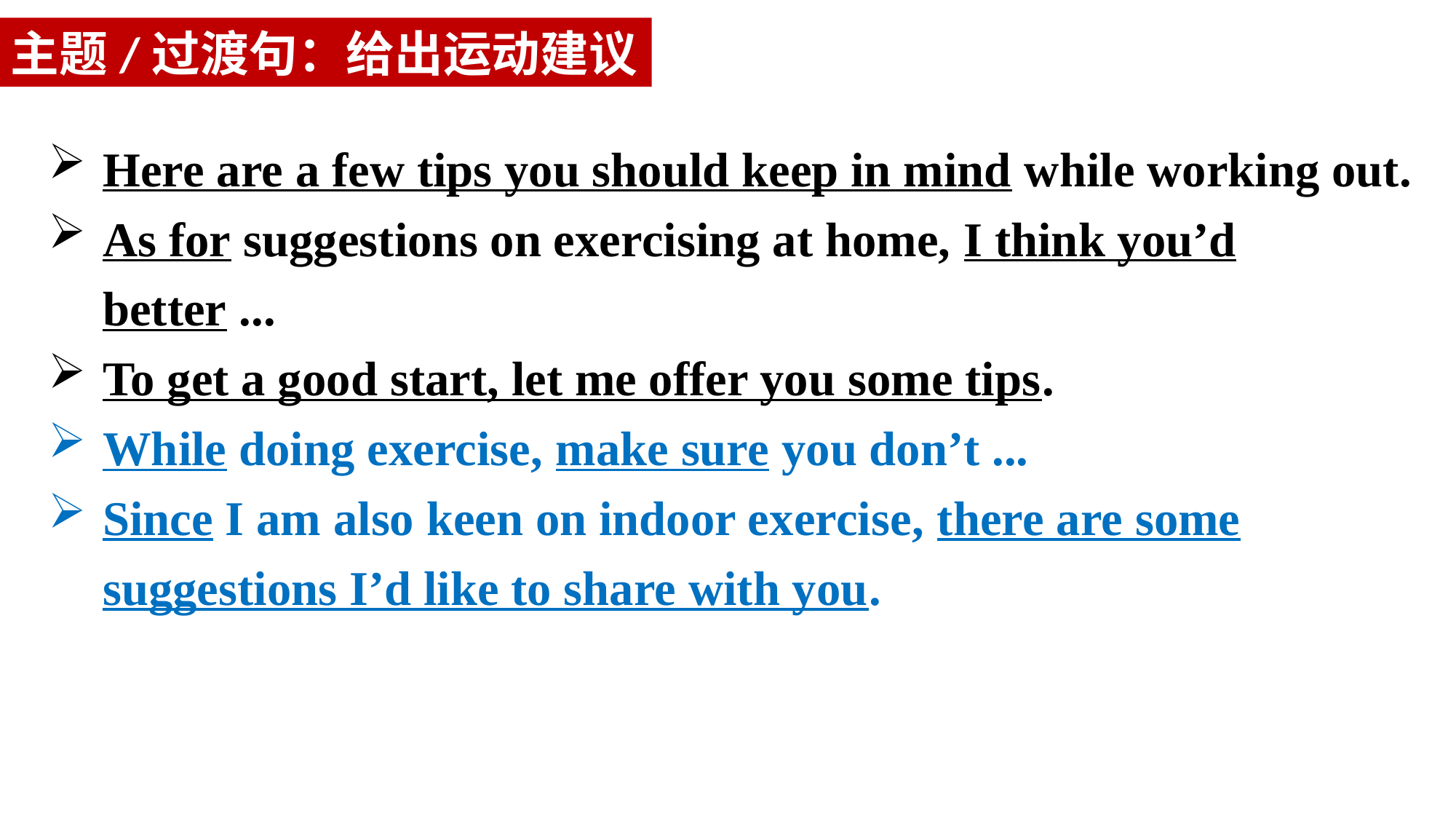

主题/过渡句：给出运动建议
Here are a few tips you should keep in mind while working out.
As for suggestions on exercising at home, I think you’d better ...
To get a good start, let me offer you some tips.
While doing exercise, make sure you don’t ...
Since I am also keen on indoor exercise, there are some suggestions I’d like to share with you.